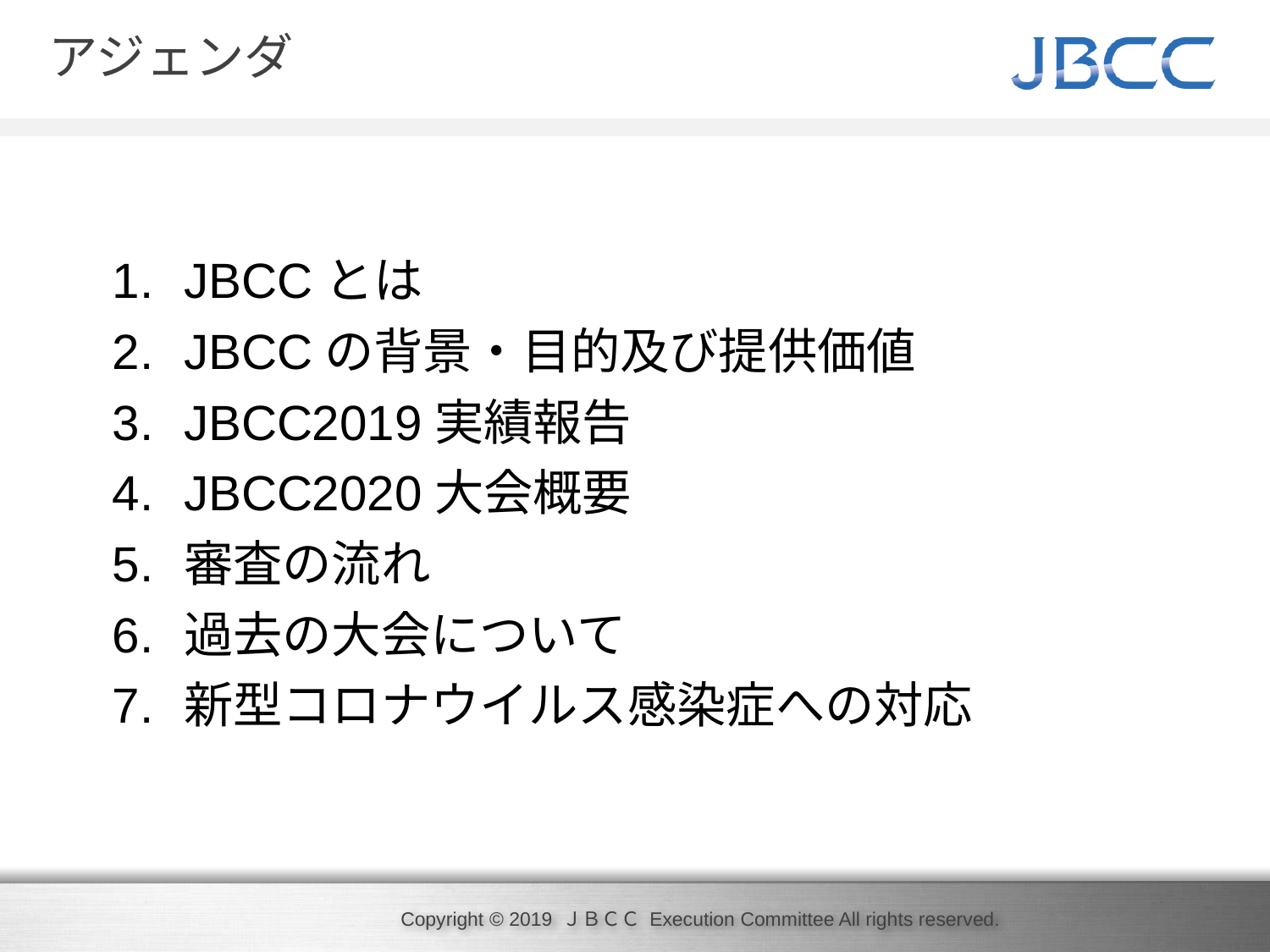

# アジェンダ

JBCCとは
JBCCの背景・目的及び提供価値
JBCC2019実績報告
JBCC2020大会概要
審査の流れ
過去の大会について
新型コロナウイルス感染症への対応
2